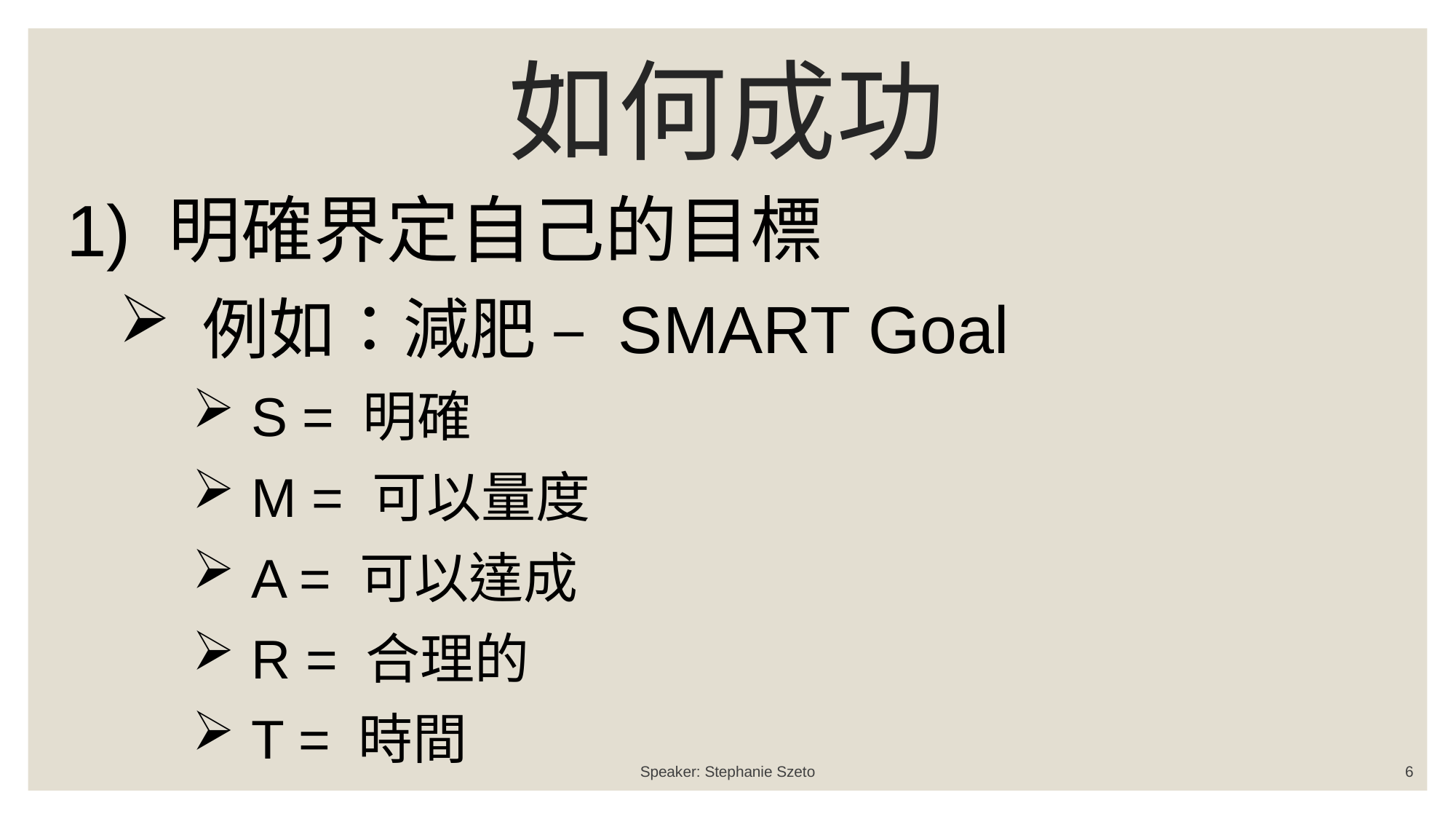

如何成功
1) 明確界定自己的目標
 例如：減肥 – SMART Goal
 S = 明確
 M = 可以量度
 A = 可以達成
 R = 合理的
 T = 時間
Speaker: Stephanie Szeto
6